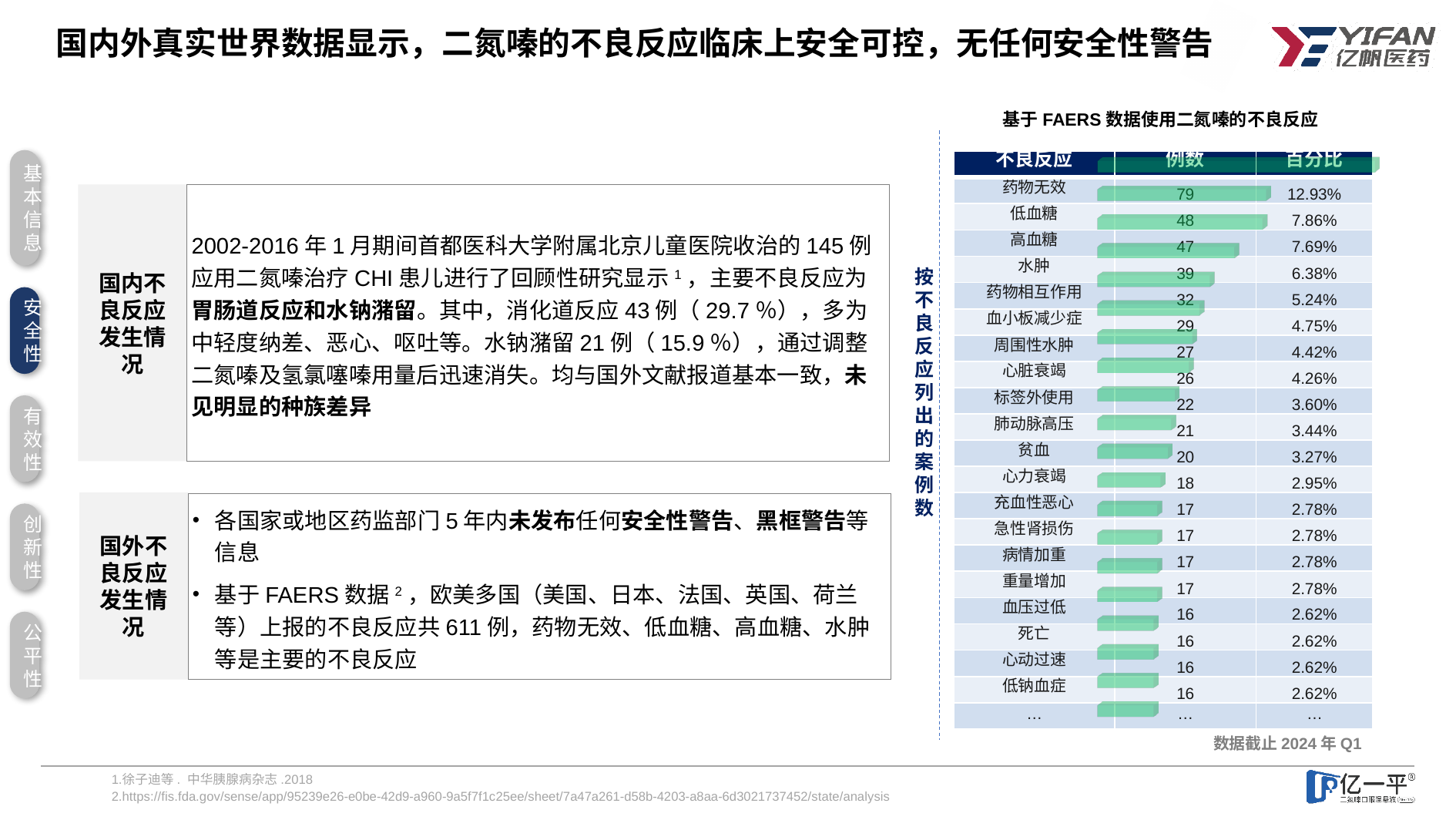

国内外真实世界数据显示，二氮嗪的不良反应临床上安全可控，无任何安全性警告

基于FAERS数据使用二氮嗪的不良反应

[unsupported chart]

基本信息
| 不良反应 | 例数 | 百分比 |
| --- | --- | --- |
| 药物无效 | 79 | 12.93% |
| 低血糖 | 48 | 7.86% |
| 高血糖 | 47 | 7.69% |
| 水肿 | 39 | 6.38% |
| 药物相互作用 | 32 | 5.24% |
| 血小板减少症 | 29 | 4.75% |
| 周围性水肿 | 27 | 4.42% |
| 心脏衰竭 | 26 | 4.26% |
| 标签外使用 | 22 | 3.60% |
| 肺动脉高压 | 21 | 3.44% |
| 贫血 | 20 | 3.27% |
| 心力衰竭 | 18 | 2.95% |
| 充血性恶心 | 17 | 2.78% |
| 急性肾损伤 | 17 | 2.78% |
| 病情加重 | 17 | 2.78% |
| 重量增加 | 17 | 2.78% |
| 血压过低 | 16 | 2.62% |
| 死亡 | 16 | 2.62% |
| 心动过速 | 16 | 2.62% |
| 低钠血症 | 16 | 2.62% |
| … | … | … |
2002-2016年1月期间首都医科大学附属北京儿童医院收治的145例应用二氮嗪治疗CHI患儿进行了回顾性研究显示1，主要不良反应为胃肠道反应和水钠潴留。其中，消化道反应43例（29.7％），多为中轻度纳差、恶心、呕吐等。水钠潴留21例（15.9％），通过调整二氮嗪及氢氯噻嗪用量后迅速消失。均与国外文献报道基本一致，未见明显的种族差异
国内不良反应发生情况
按不良反应列出的案例数
安全性
有效性
国外不良反应发生情况
各国家或地区药监部门5年内未发布任何安全性警告、黑框警告等信息
基于FAERS数据2，欧美多国（美国、日本、法国、英国、荷兰等）上报的不良反应共611例，药物无效、低血糖、高血糖、水肿等是主要的不良反应
创新性
公平性
数据截止2024年Q1
徐子迪等. 中华胰腺病杂志.2018
https://fis.fda.gov/sense/app/95239e26-e0be-42d9-a960-9a5f7f1c25ee/sheet/7a47a261-d58b-4203-a8aa-6d3021737452/state/analysis